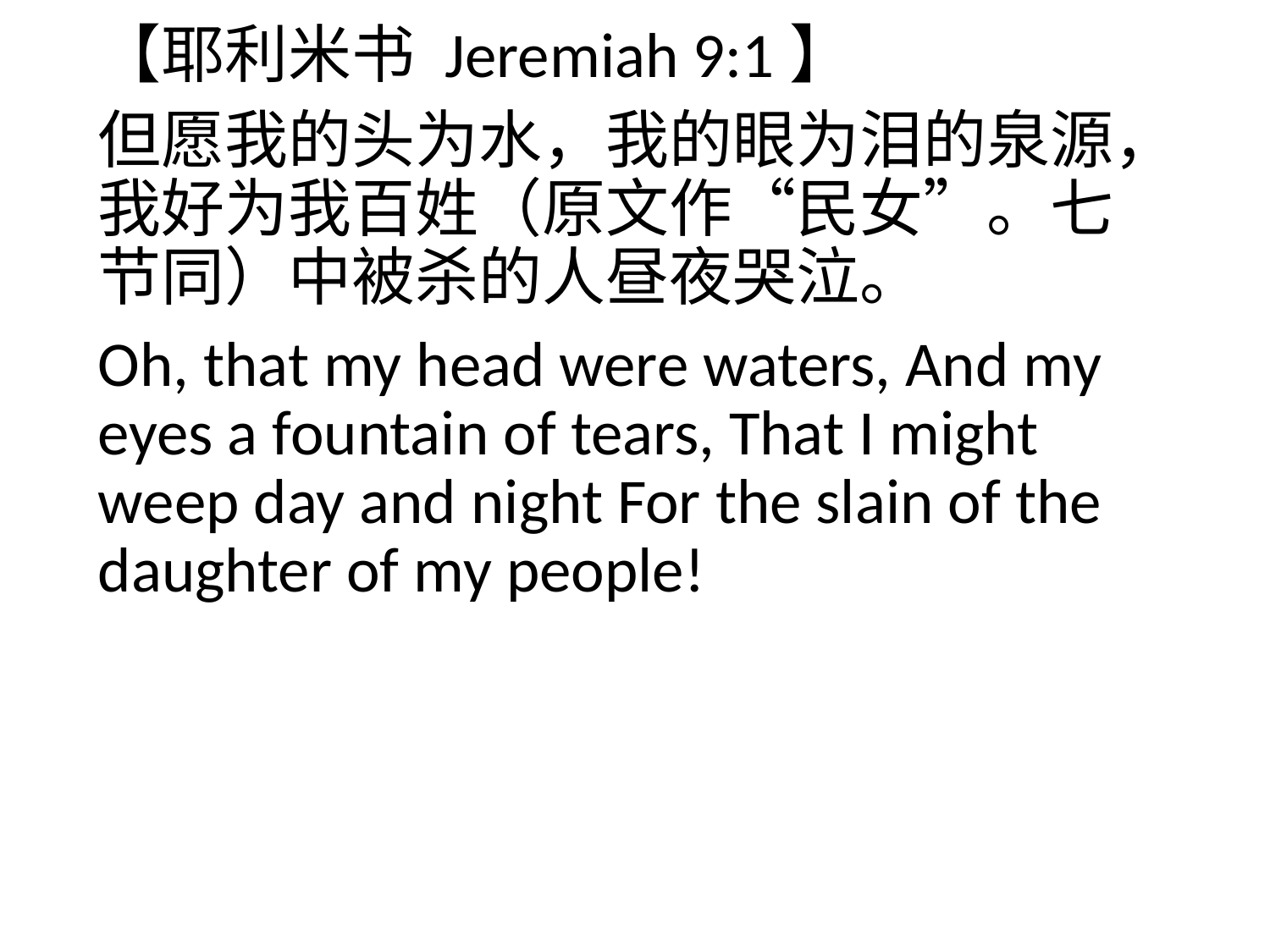

【耶利米书 Jeremiah 9:1】
但愿我的头为水，我的眼为泪的泉源，我好为我百姓（原文作“民女”。七节同）中被杀的人昼夜哭泣。
Oh, that my head were waters, And my eyes a fountain of tears, That I might weep day and night For the slain of the daughter of my people!